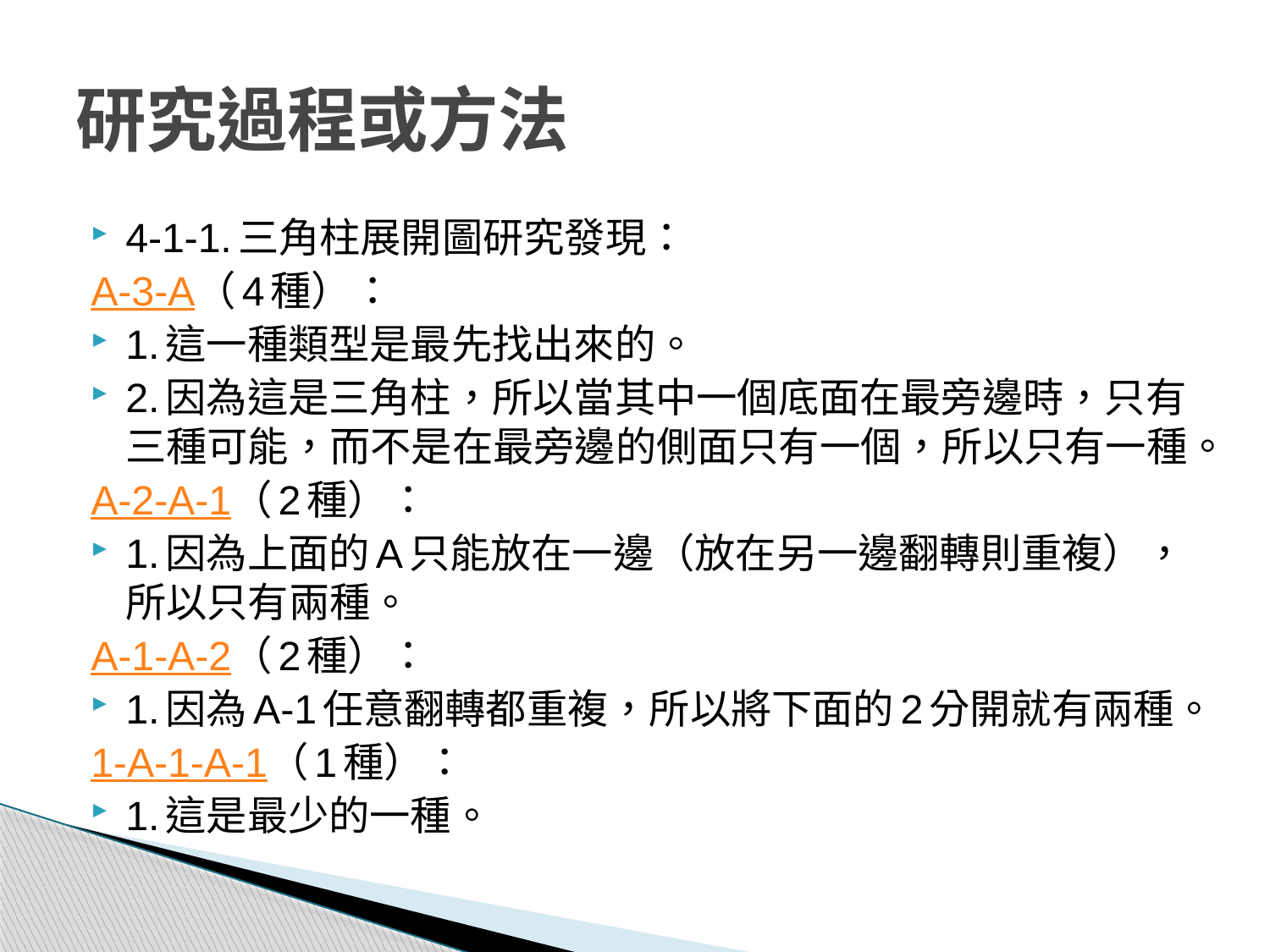

# 研究過程或方法
4-1-1.三角柱展開圖研究發現：
A-3-A（4種）：
1.這一種類型是最先找出來的。
2.因為這是三角柱，所以當其中一個底面在最旁邊時，只有三種可能，而不是在最旁邊的側面只有一個，所以只有一種。
A-2-A-1（2種）：
1.因為上面的A只能放在一邊（放在另一邊翻轉則重複），所以只有兩種。
A-1-A-2（2種）：
1.因為A-1任意翻轉都重複，所以將下面的2分開就有兩種。
1-A-1-A-1（1種）：
1.這是最少的一種。